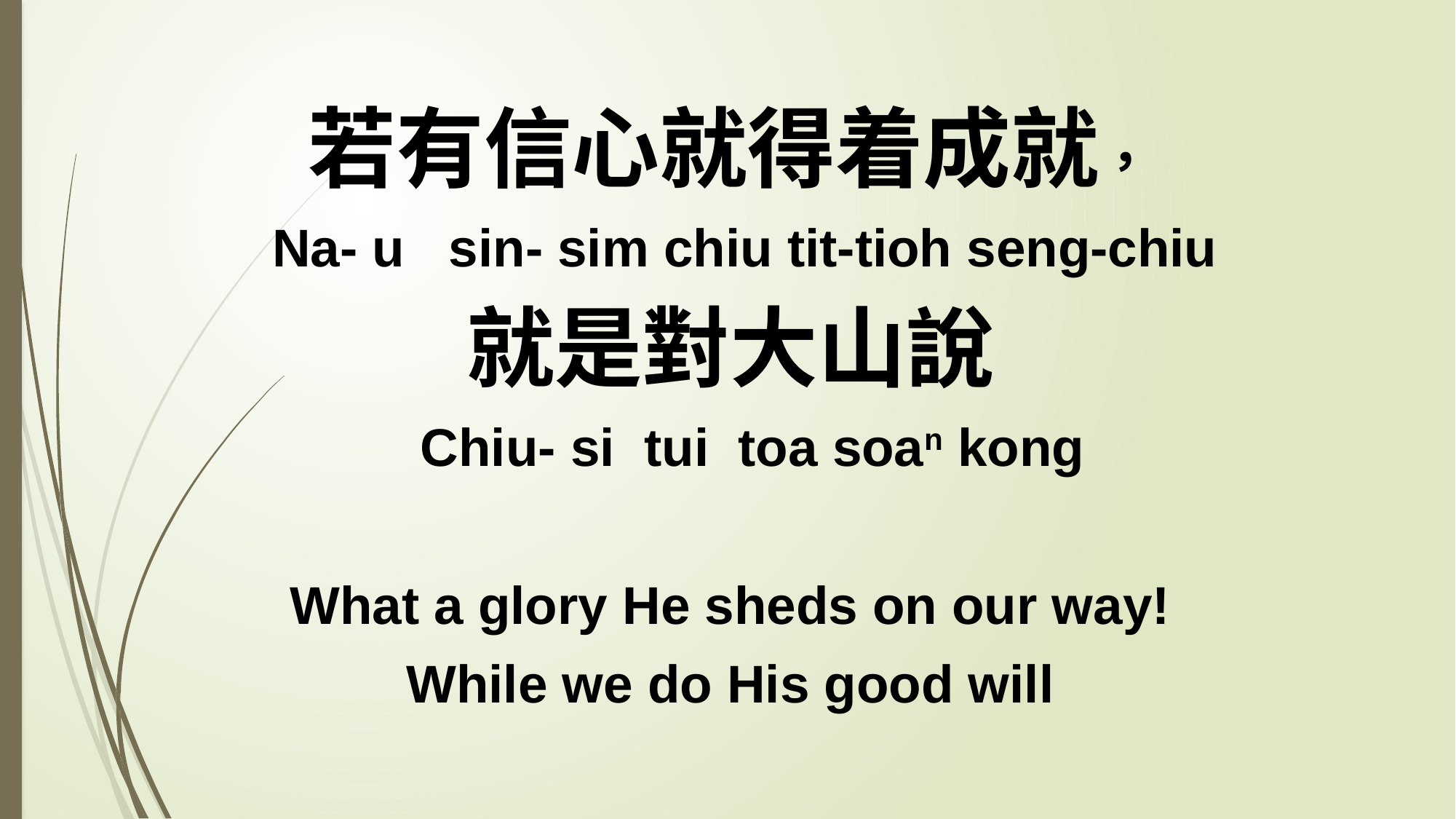

若有信心就得着成就，
  Na- u   sin- sim chiu tit-tioh seng-chiu
就是對大山說
   Chiu- si  tui  toa soan kong

What a glory He sheds on our way!
While we do His good will